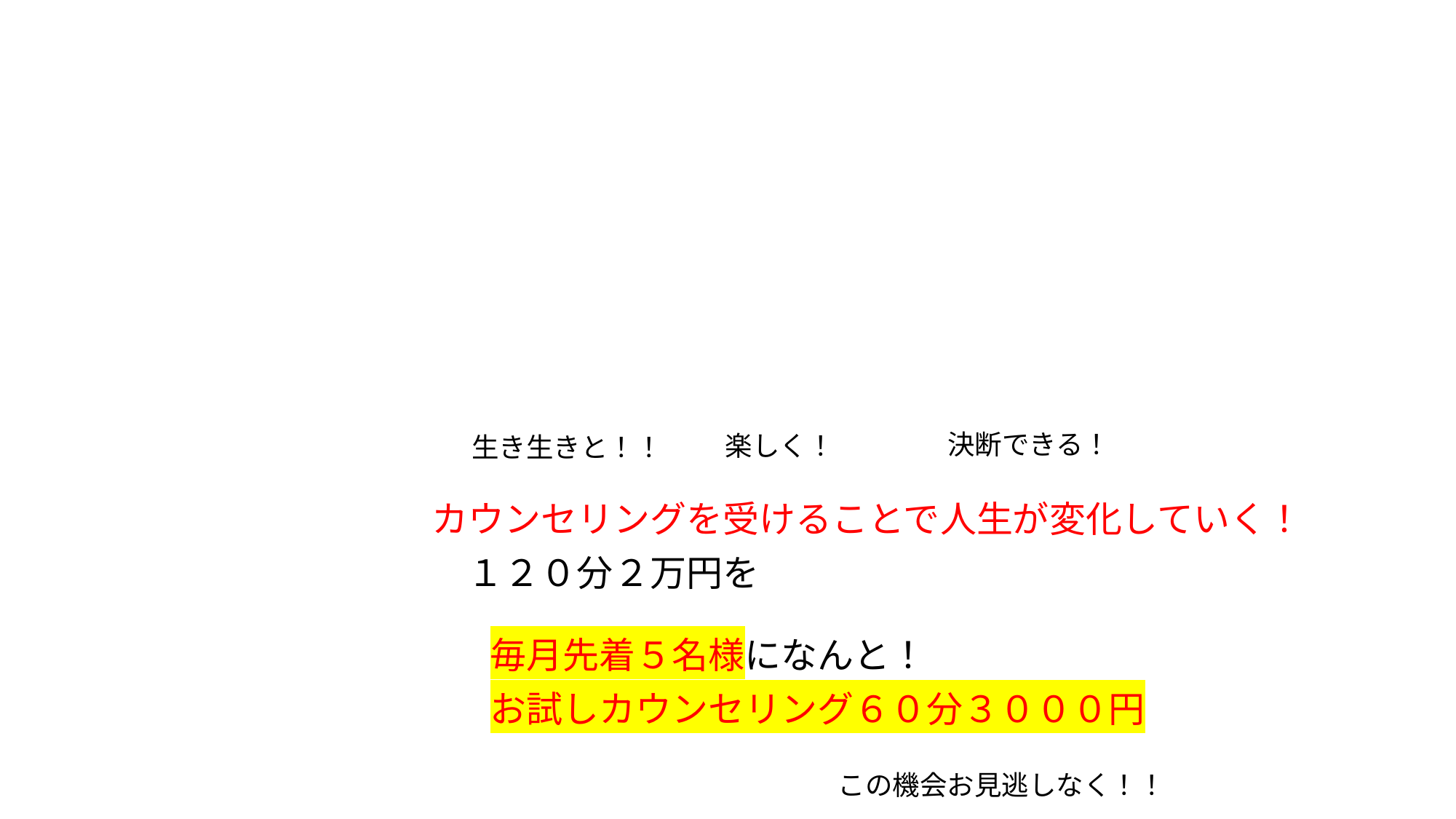

決断できる！
楽しく！
生き生きと！！
カウンセリングを受けることで人生が変化していく！
１２０分２万円を
毎月先着５名様になんと！
お試しカウンセリング６０分３０００円
この機会お見逃しなく！！